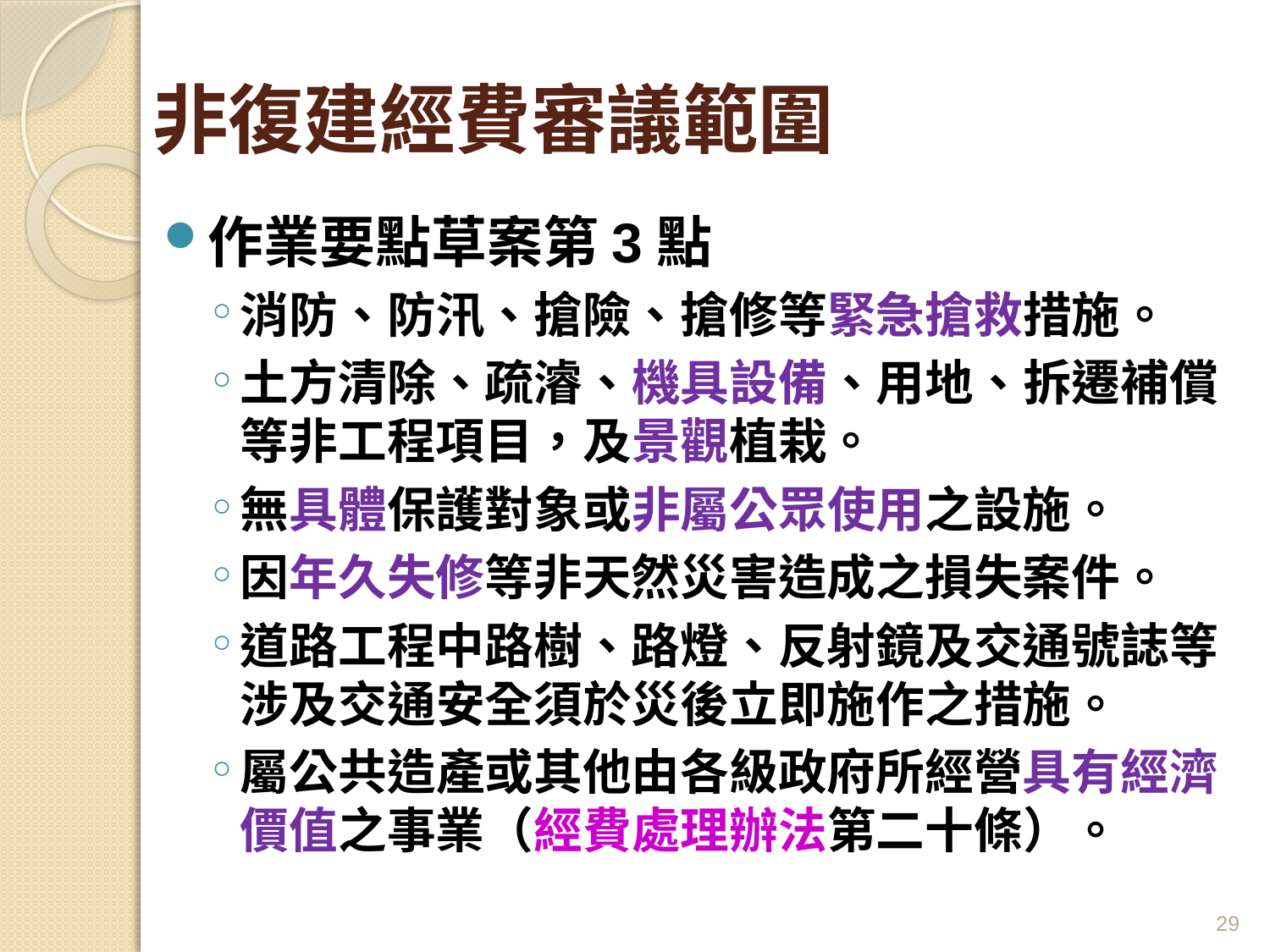

# 非復建經費審議範圍
作業要點草案第3點
消防、防汛、搶險、搶修等緊急搶救措施。
土方清除、疏濬、機具設備、用地、拆遷補償等非工程項目，及景觀植栽。
無具體保護對象或非屬公眾使用之設施。
因年久失修等非天然災害造成之損失案件。
道路工程中路樹、路燈、反射鏡及交通號誌等涉及交通安全須於災後立即施作之措施。
屬公共造產或其他由各級政府所經營具有經濟價值之事業（經費處理辦法第二十條）。
29